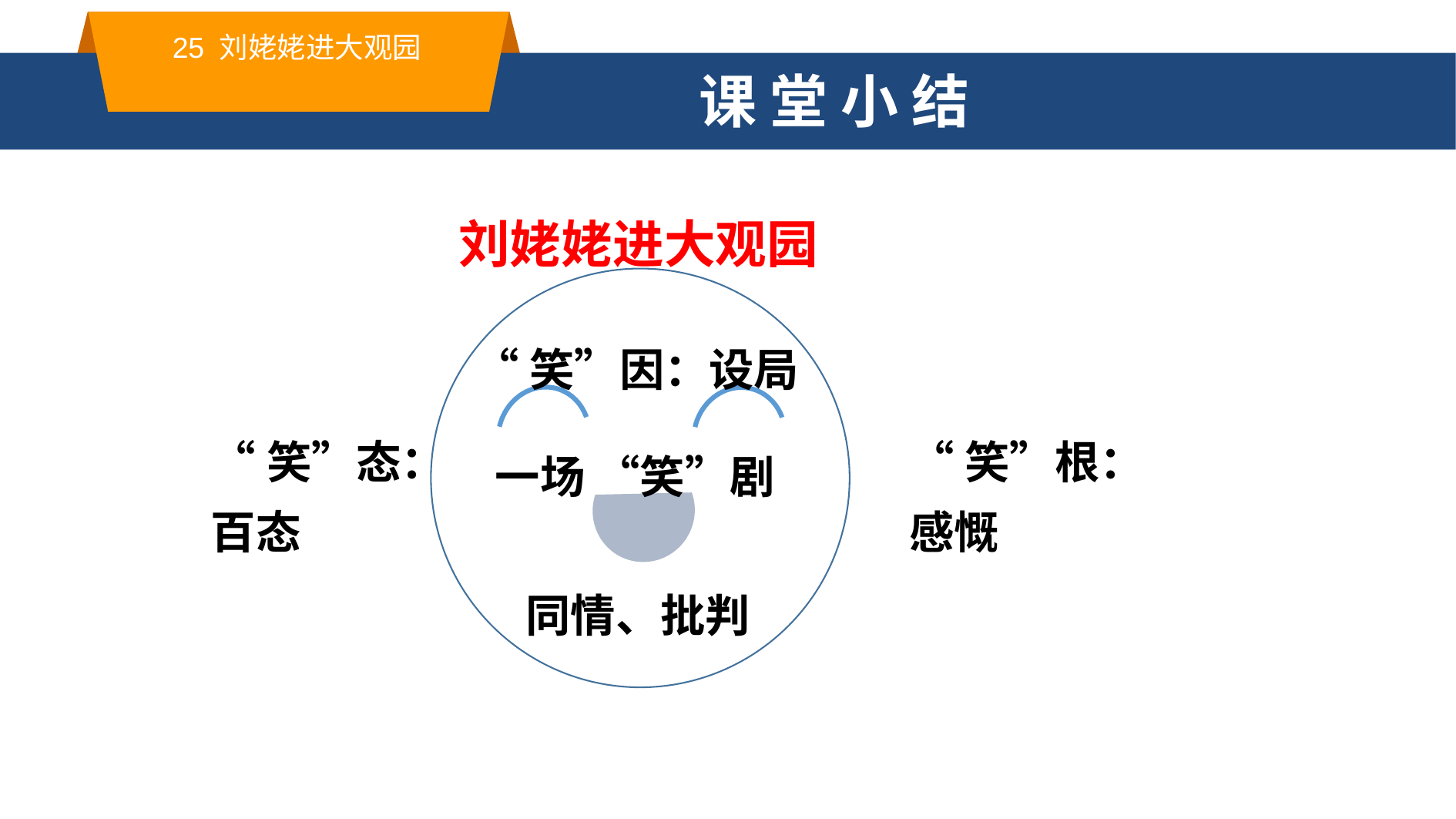

25 刘姥姥进大观园

课 堂 小 结
刘姥姥进大观园

“笑”因：设局
“笑”态：百态
“笑”根：感慨
一场 “笑”剧
同情、批判